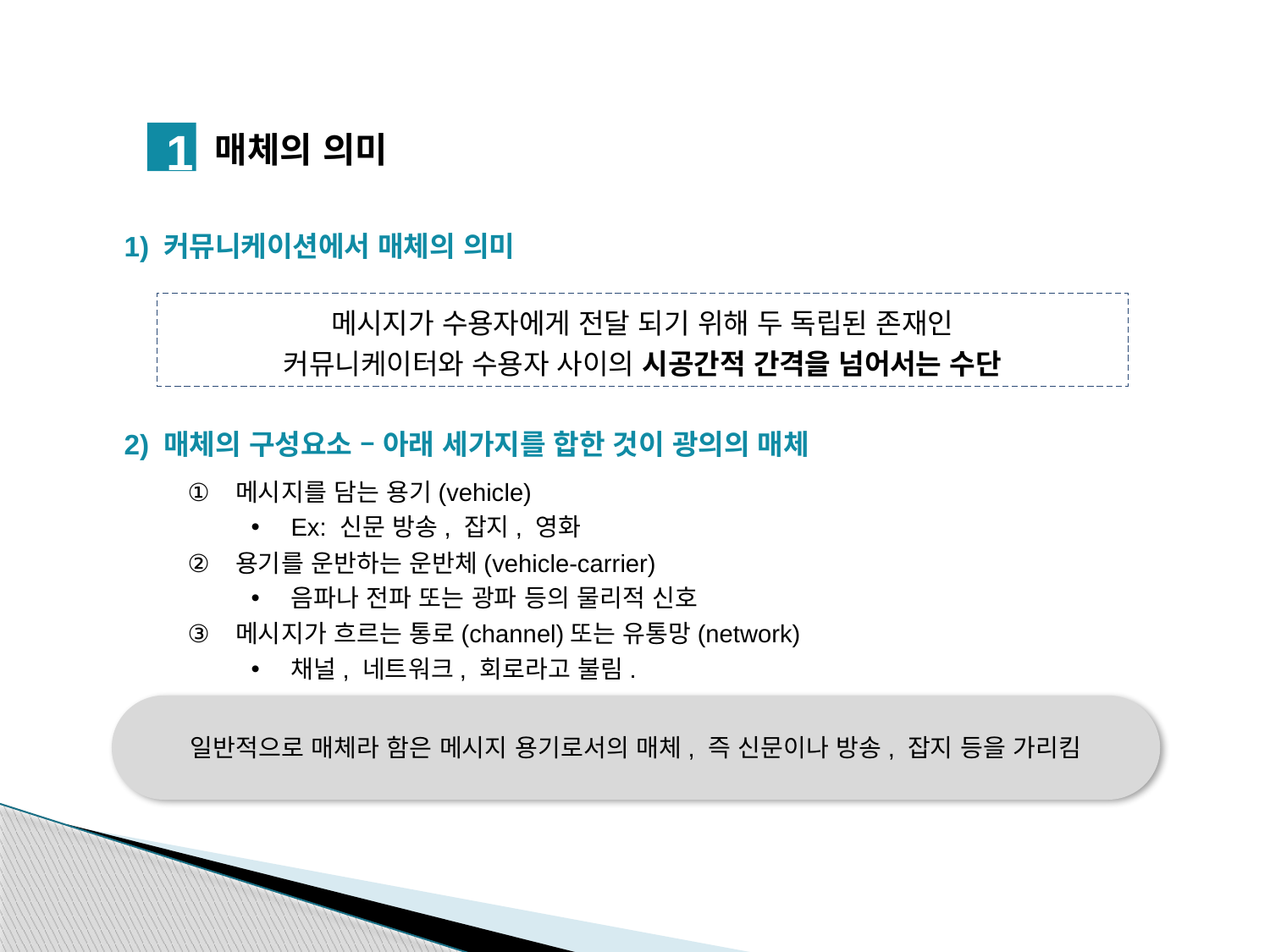

1
매체의 의미

1) 커뮤니케이션에서 매체의 의미

2) 매체의 구성요소 – 아래 세가지를 합한 것이 광의의 매체

메시지를 담는 용기(vehicle)
Ex: 신문 방송, 잡지, 영화
용기를 운반하는 운반체(vehicle-carrier)
음파나 전파 또는 광파 등의 물리적 신호
메시지가 흐르는 통로(channel)또는 유통망(network)
채널, 네트워크, 회로라고 불림.
메시지가 수용자에게 전달 되기 위해 두 독립된 존재인
커뮤니케이터와 수용자 사이의 시공간적 간격을 넘어서는 수단
일반적으로 매체라 함은 메시지 용기로서의 매체, 즉 신문이나 방송, 잡지 등을 가리킴